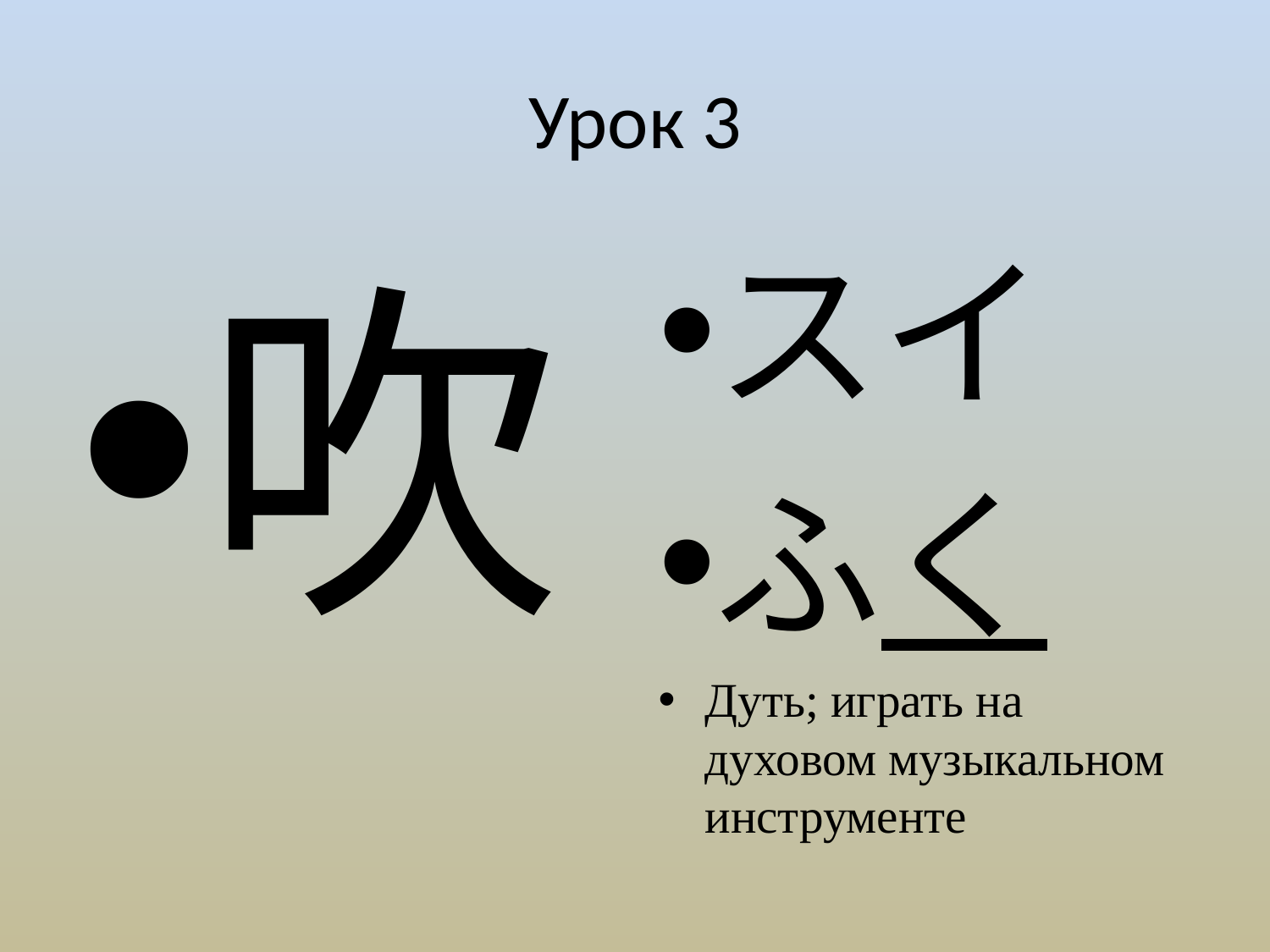

# Урок 3
吹

スイ
ふく
Дуть; играть на духовом музыкальном инструменте